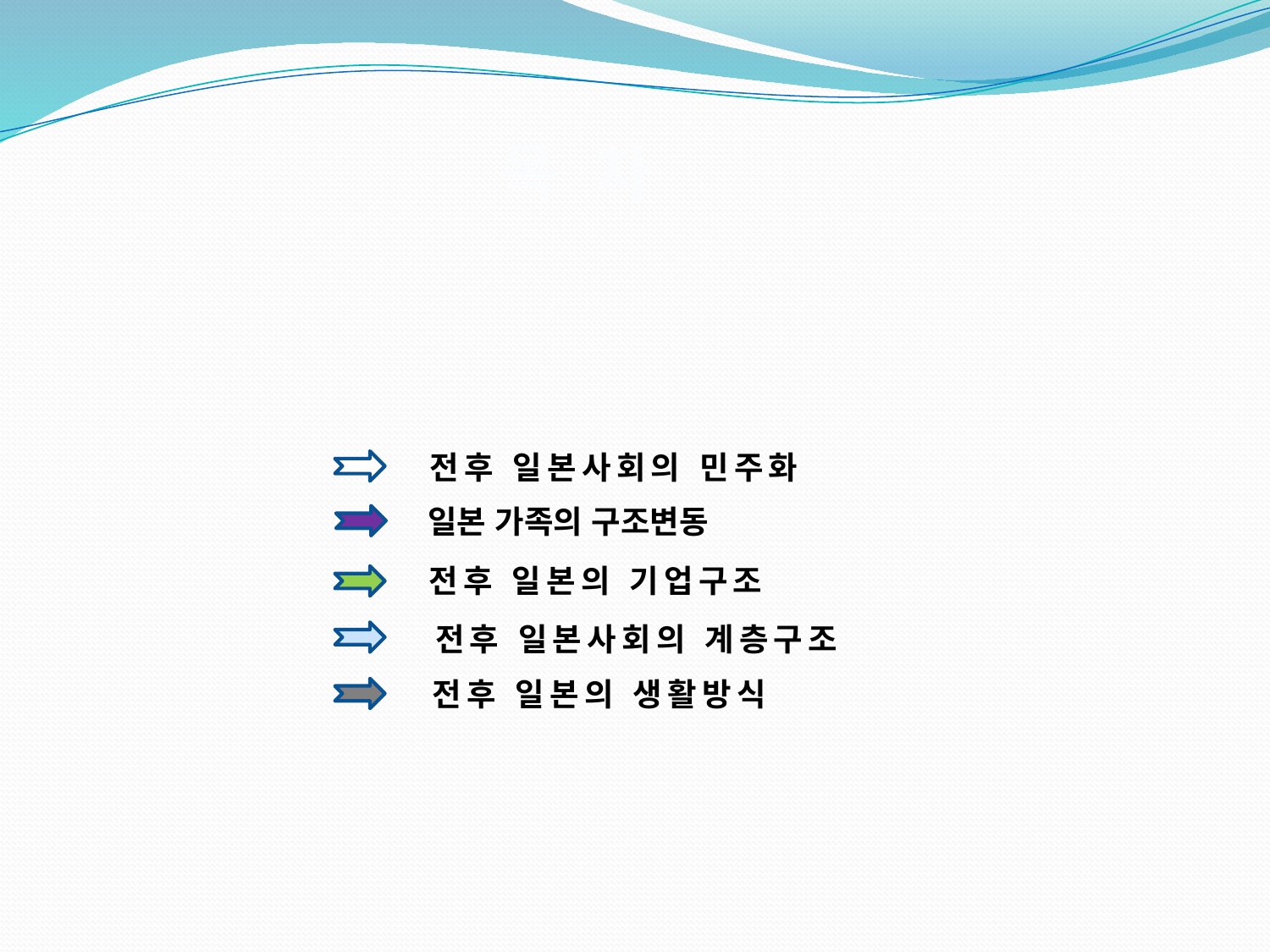

목  차
전후 일본사회의 민주화

일본 가족의 구조변동

전후 일본의 기업구조

전후 일본사회의 계층구조

전후 일본의 생활방식